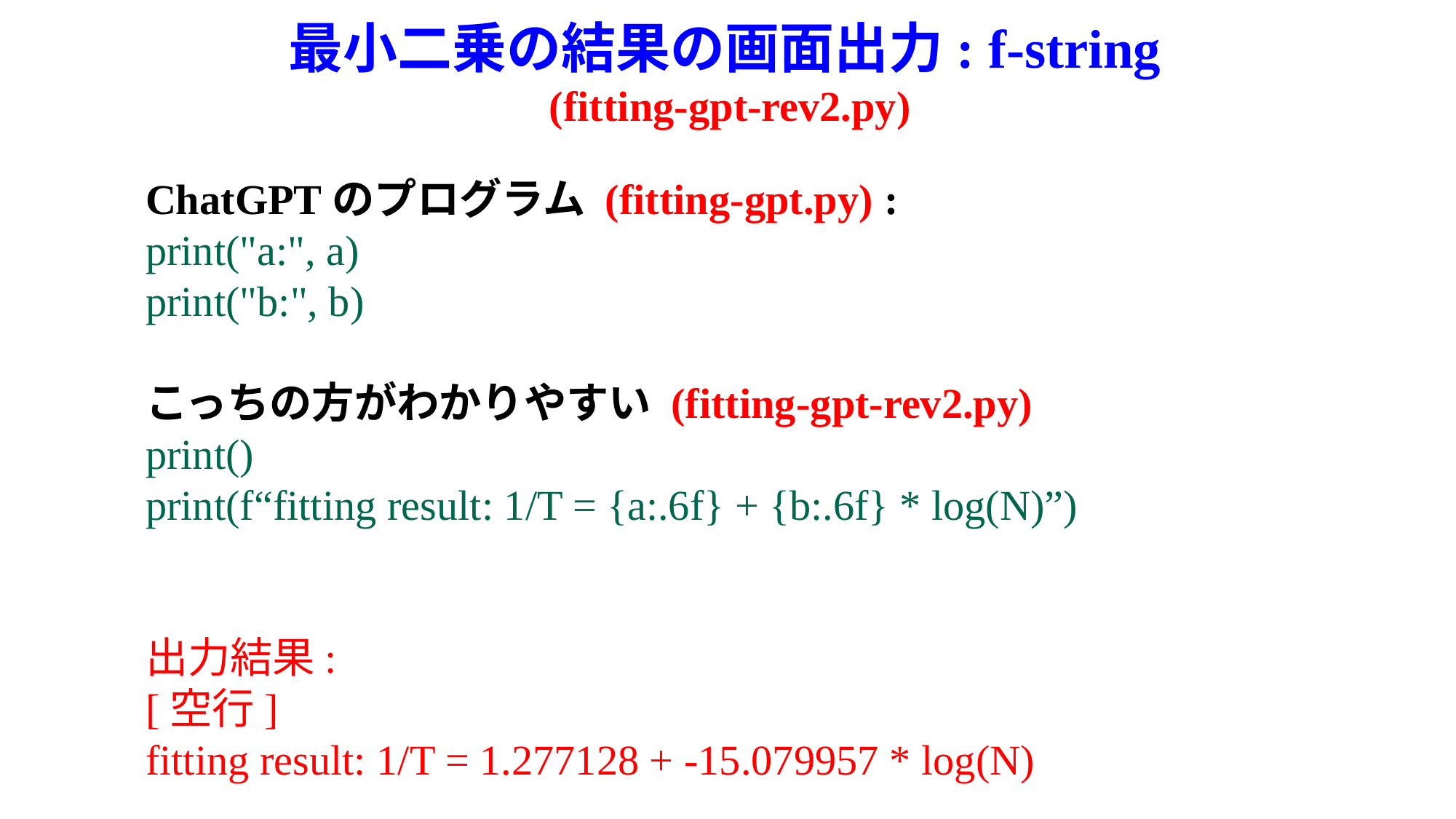

# 最小二乗の結果の画面出力: f-string (fitting-gpt-rev2.py)
ChatGPTのプログラム (fitting-gpt.py) :
print("a:", a)
print("b:", b)

こっちの方がわかりやすい (fitting-gpt-rev2.py)
print()
print(f“fitting result: 1/T = {a:.6f} + {b:.6f} * log(N)”)

出力結果:
[空行]
fitting result: 1/T = 1.277128 + -15.079957 * log(N)